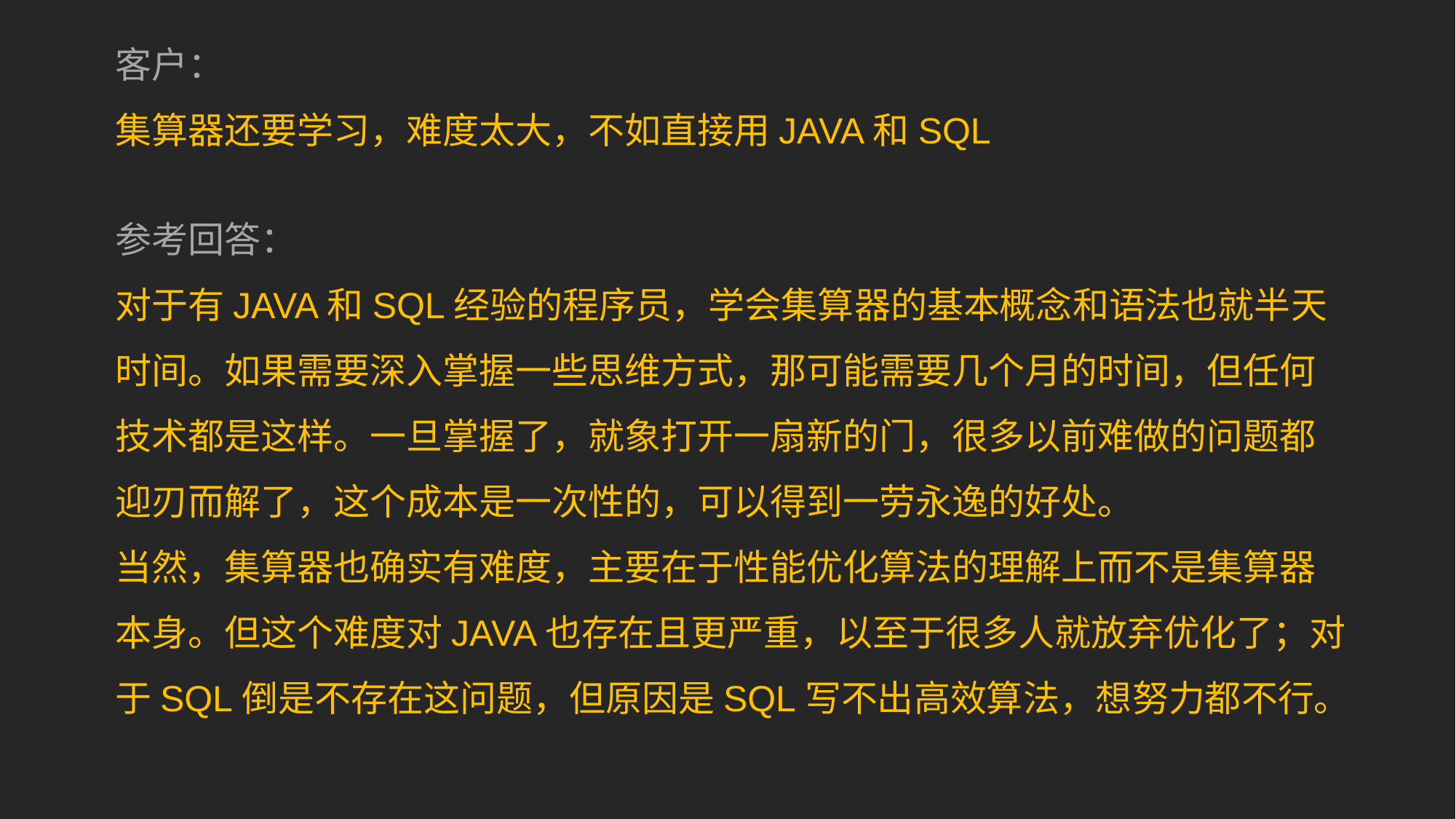

客户：
集算器还要学习，难度太大，不如直接用JAVA和SQL

参考回答：
对于有JAVA和SQL经验的程序员，学会集算器的基本概念和语法也就半天时间。如果需要深入掌握一些思维方式，那可能需要几个月的时间，但任何技术都是这样。一旦掌握了，就象打开一扇新的门，很多以前难做的问题都迎刃而解了，这个成本是一次性的，可以得到一劳永逸的好处。
当然，集算器也确实有难度，主要在于性能优化算法的理解上而不是集算器本身。但这个难度对JAVA也存在且更严重，以至于很多人就放弃优化了；对于SQL倒是不存在这问题，但原因是SQL写不出高效算法，想努力都不行。